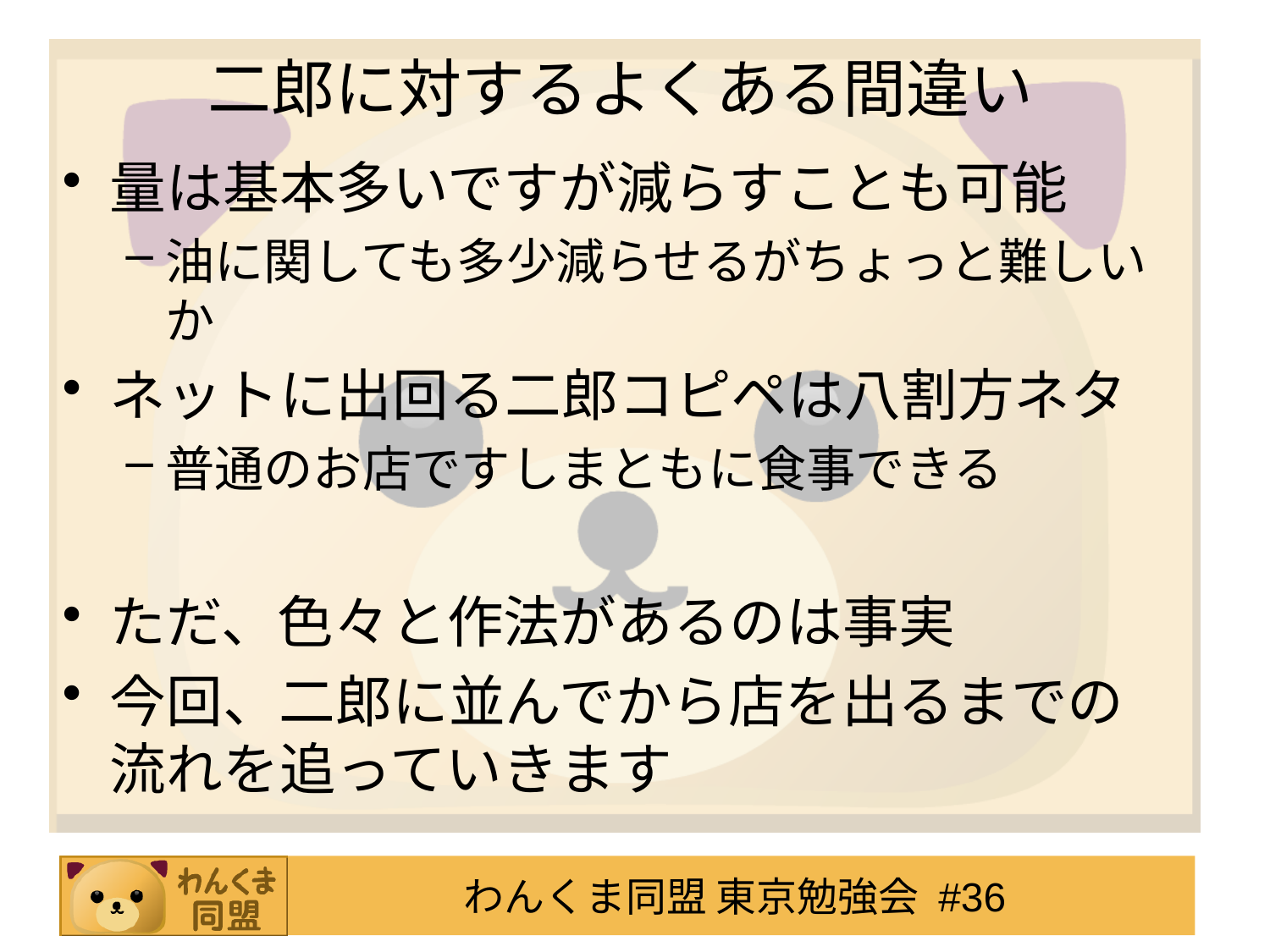

# 二郎に対するよくある間違い
量は基本多いですが減らすことも可能
油に関しても多少減らせるがちょっと難しいか
ネットに出回る二郎コピペは八割方ネタ
普通のお店ですしまともに食事できる

ただ、色々と作法があるのは事実
今回、二郎に並んでから店を出るまでの
流れを追っていきます